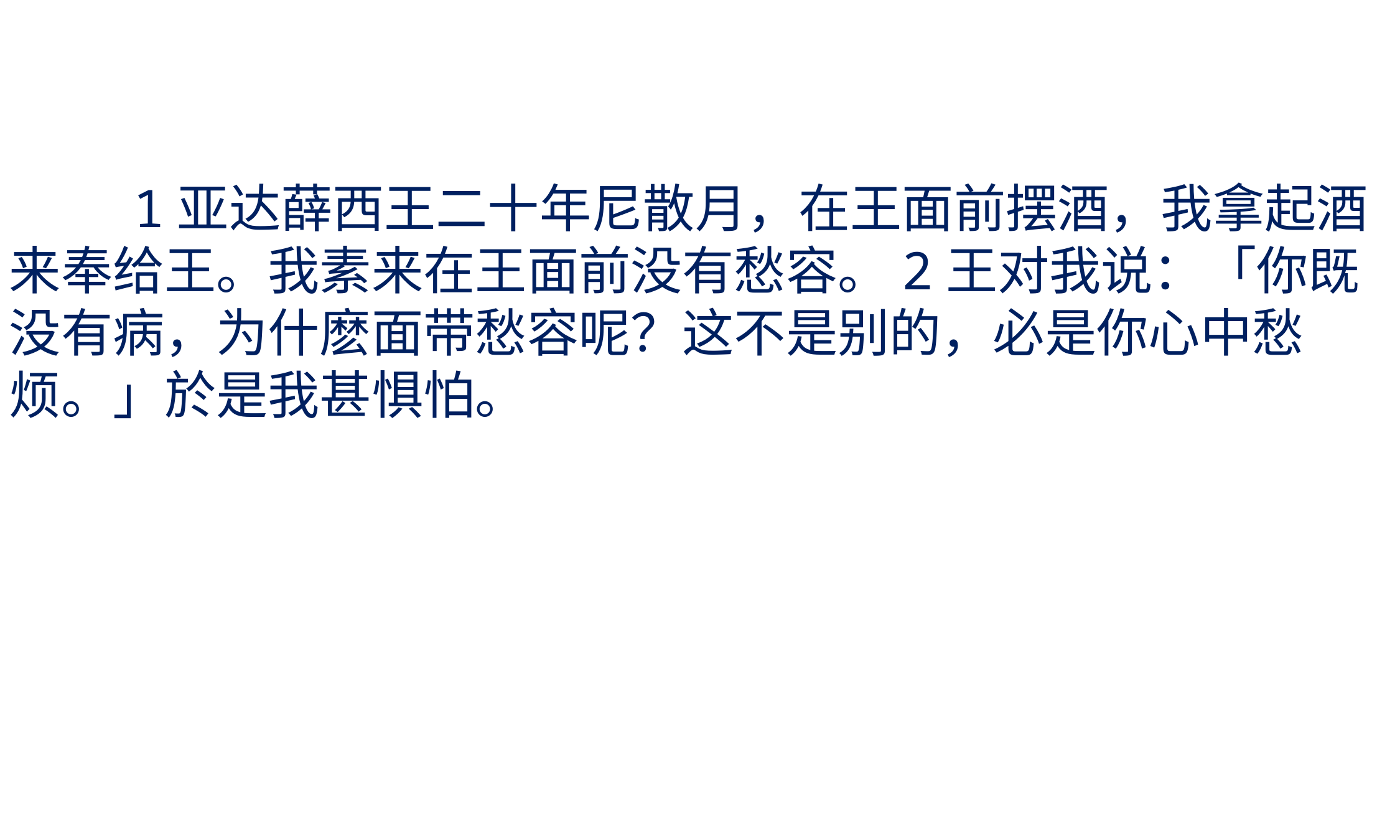

1亚达薛西王二十年尼散月，在王面前摆酒，我拿起酒来奉给王。我素来在王面前没有愁容。2王对我说：「你既没有病，为什麽面带愁容呢？这不是别的，必是你心中愁烦。」於是我甚惧怕。